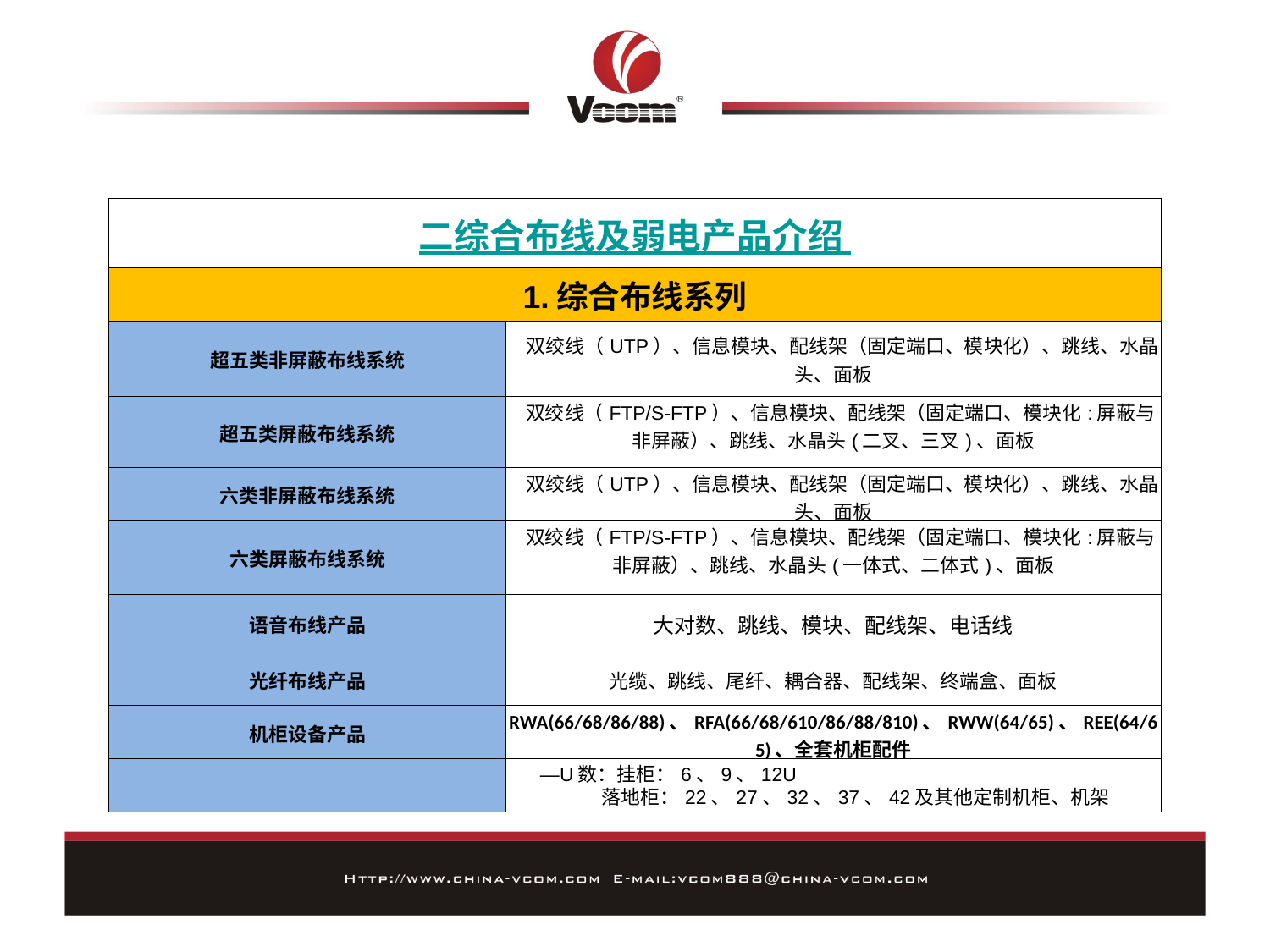

| 二综合布线及弱电产品介绍 |  |
| --- | --- |
| 1.综合布线系列 |  |
| 超五类非屏蔽布线系统 | 双绞线（UTP）、信息模块、配线架（固定端口、模块化）、跳线、水晶头、面板 |
| 超五类屏蔽布线系统 | 双绞线（FTP/S-FTP）、信息模块、配线架（固定端口、模块化:屏蔽与非屏蔽）、跳线、水晶头(二叉、三叉)、面板 |
| 六类非屏蔽布线系统 | 双绞线（UTP）、信息模块、配线架（固定端口、模块化）、跳线、水晶头、面板 |
| 六类屏蔽布线系统 | 双绞线（FTP/S-FTP）、信息模块、配线架（固定端口、模块化:屏蔽与非屏蔽）、跳线、水晶头(一体式、二体式)、面板 |
| 语音布线产品 | 大对数、跳线、模块、配线架、电话线 |
| 光纤布线产品 | 光缆、跳线、尾纤、耦合器、配线架、终端盒、面板 |
| 机柜设备产品 | RWA(66/68/86/88)、RFA(66/68/610/86/88/810)、RWW(64/65)、REE(64/65)、全套机柜配件 |
|  | —U数：挂柜：6、9、12U 落地柜：22、27、32、37、42及其他定制机柜、机架 |